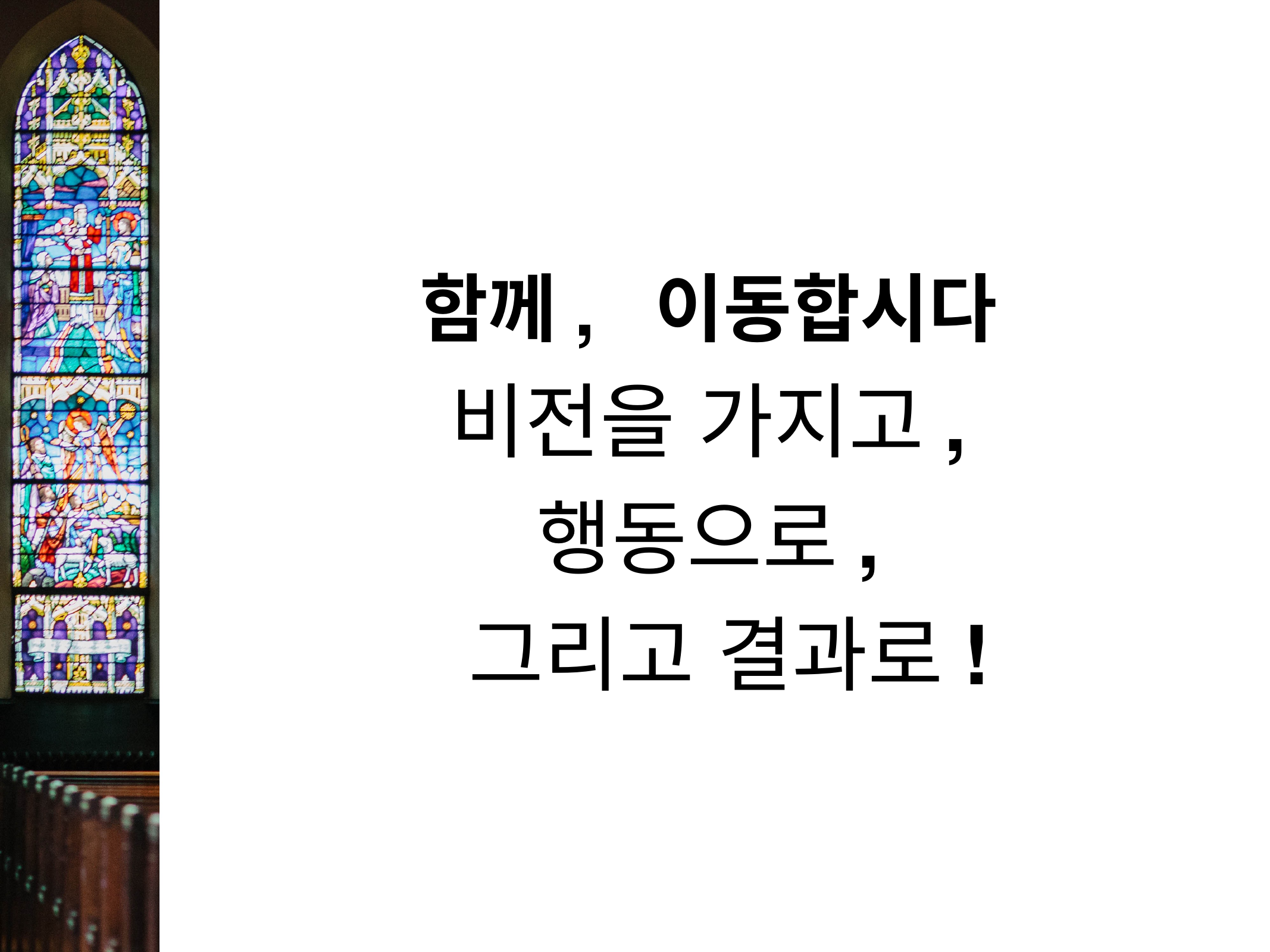

함께,  이동합시다
비전을 가지고,
행동으로,
 그리고 결과로!